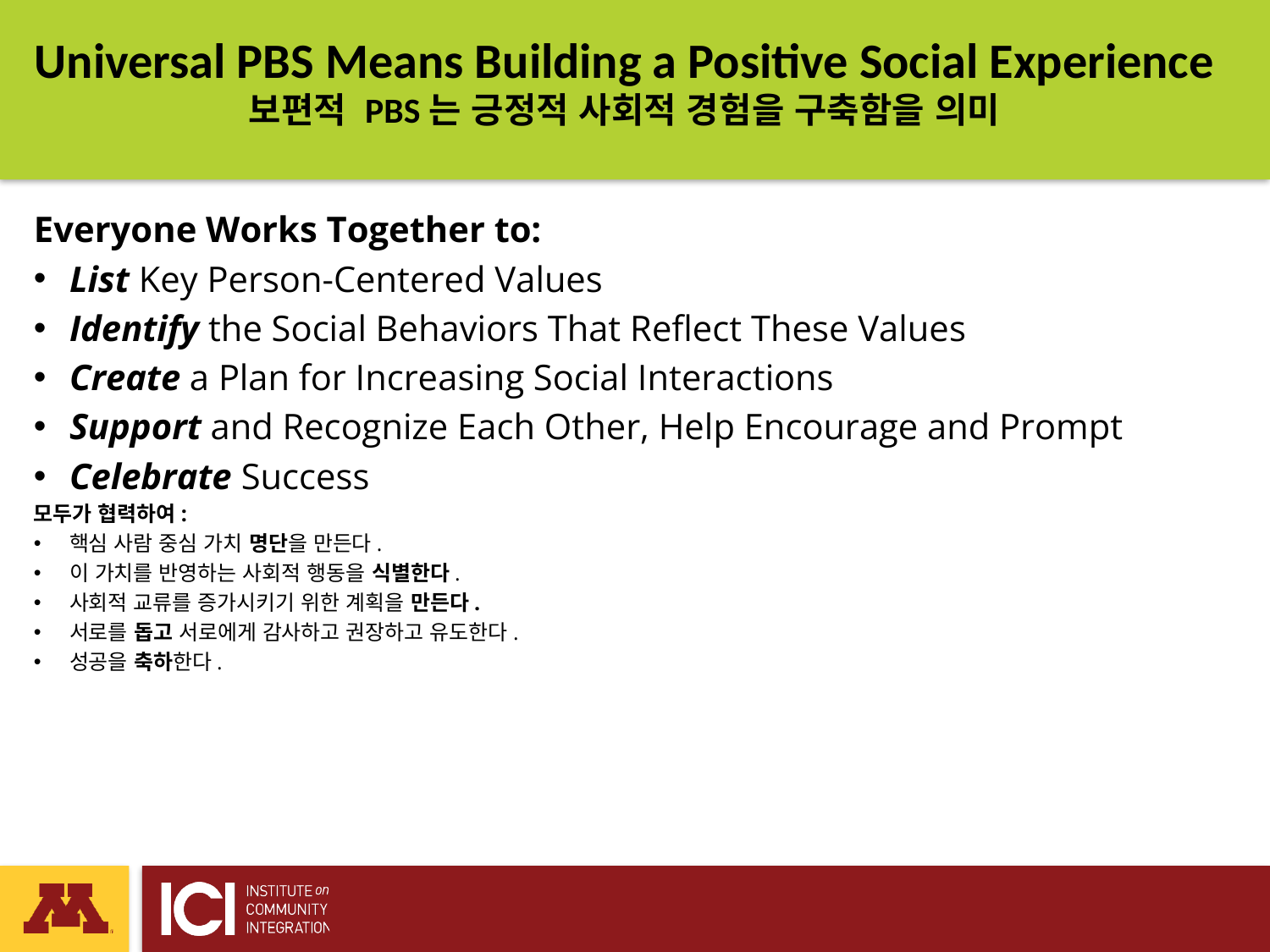

# Universal PBS Means Building a Positive Social Experience 보편적 PBS는 긍정적 사회적 경험을 구축함을 의미
Everyone Works Together to:
List Key Person-Centered Values
Identify the Social Behaviors That Reflect These Values
Create a Plan for Increasing Social Interactions
Support and Recognize Each Other, Help Encourage and Prompt
Celebrate Success
모두가 협력하여:
핵심 사람 중심 가치 명단을 만든다.
이 가치를 반영하는 사회적 행동을 식별한다.
사회적 교류를 증가시키기 위한 계획을 만든다.
서로를 돕고 서로에게 감사하고 권장하고 유도한다.
성공을 축하한다.